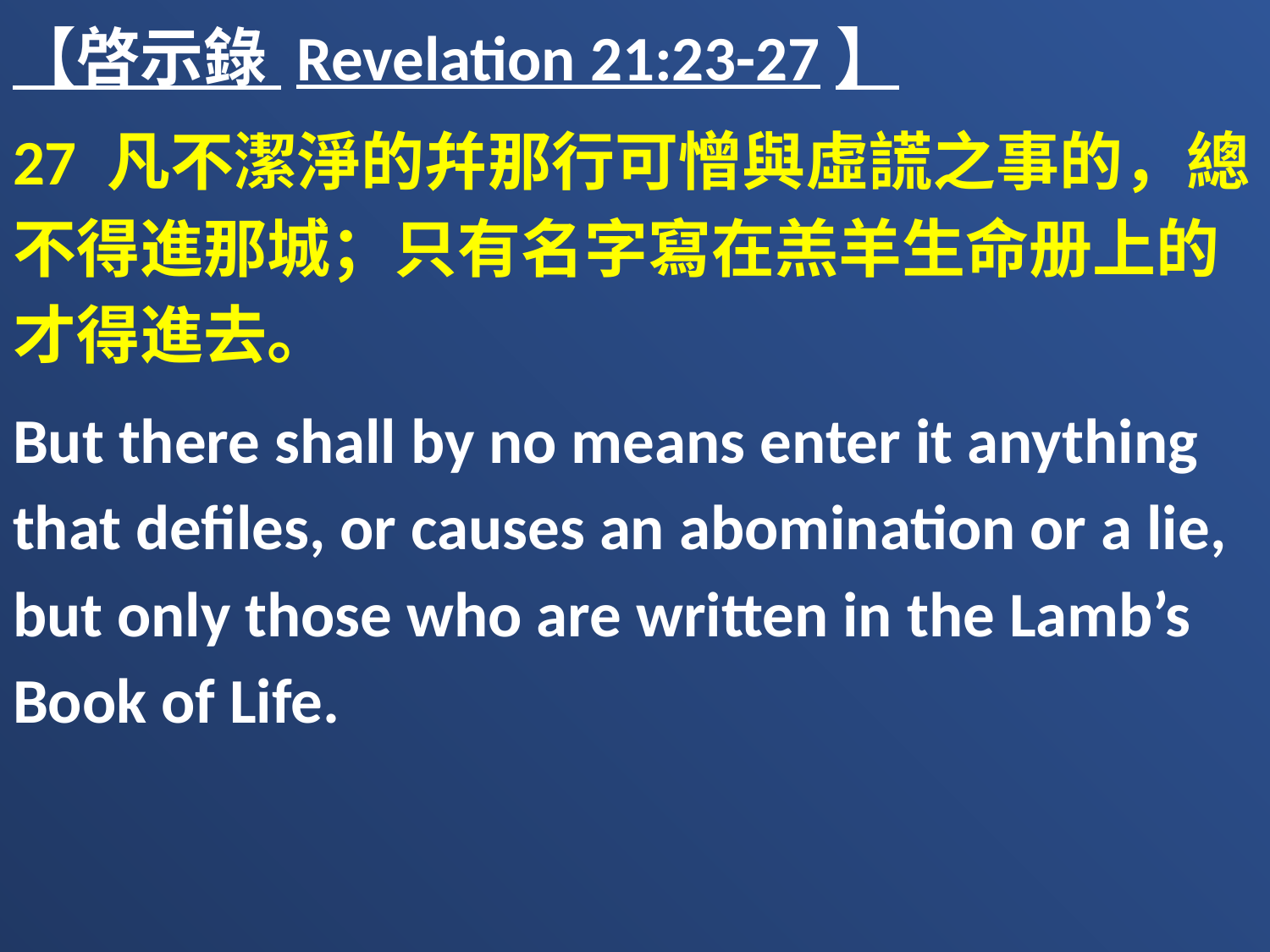

【啓示錄 Revelation 21:23-27】
27 凡不潔淨的幷那行可憎與虛謊之事的，總不得進那城；只有名字寫在羔羊生命册上的才得進去。
But there shall by no means enter it anything that defiles, or causes an abomination or a lie, but only those who are written in the Lamb’s Book of Life.